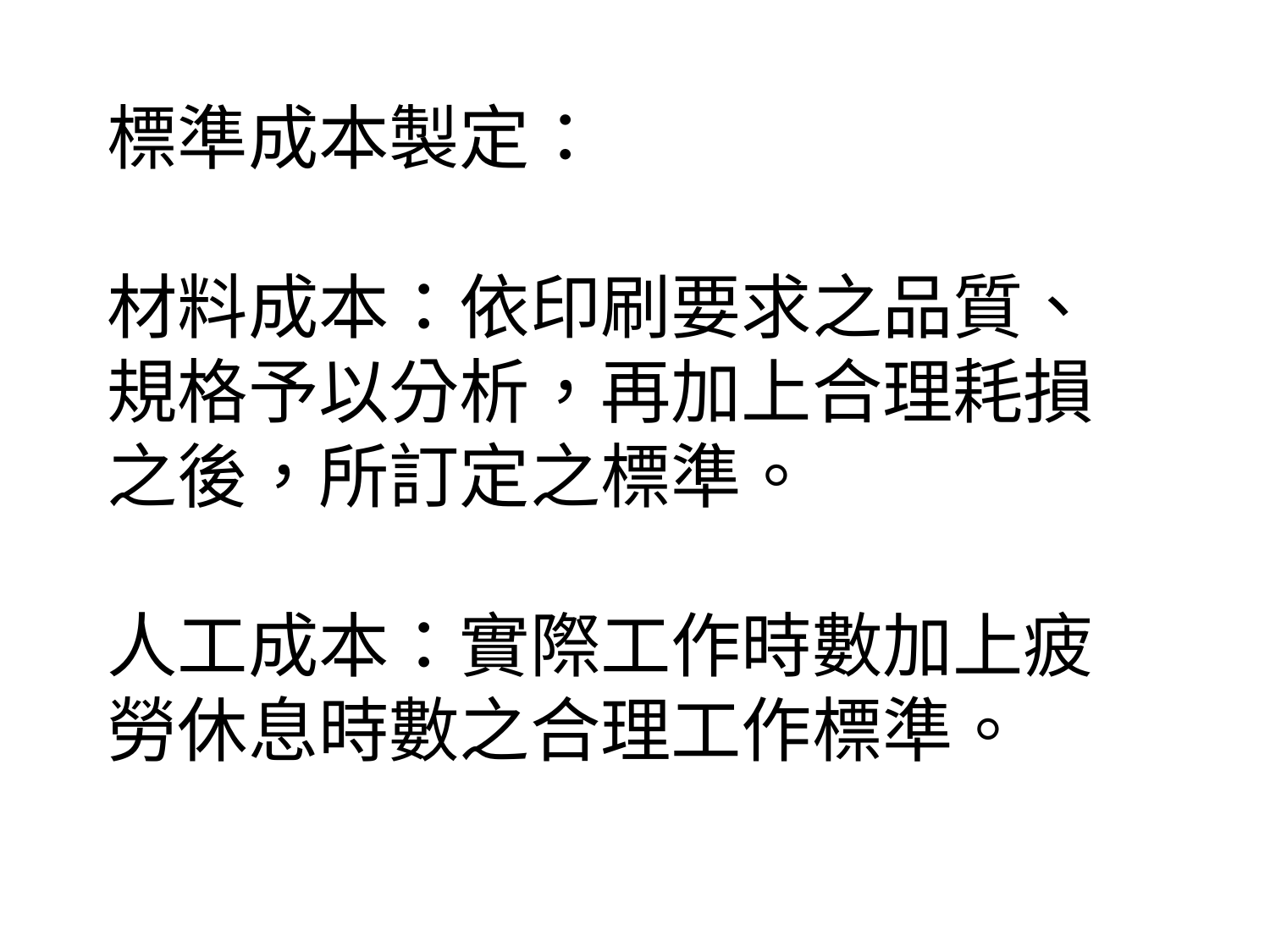

標準成本製定：

材料成本：依印刷要求之品質、規格予以分析，再加上合理耗損之後，所訂定之標準。

人工成本：實際工作時數加上疲勞休息時數之合理工作標準。